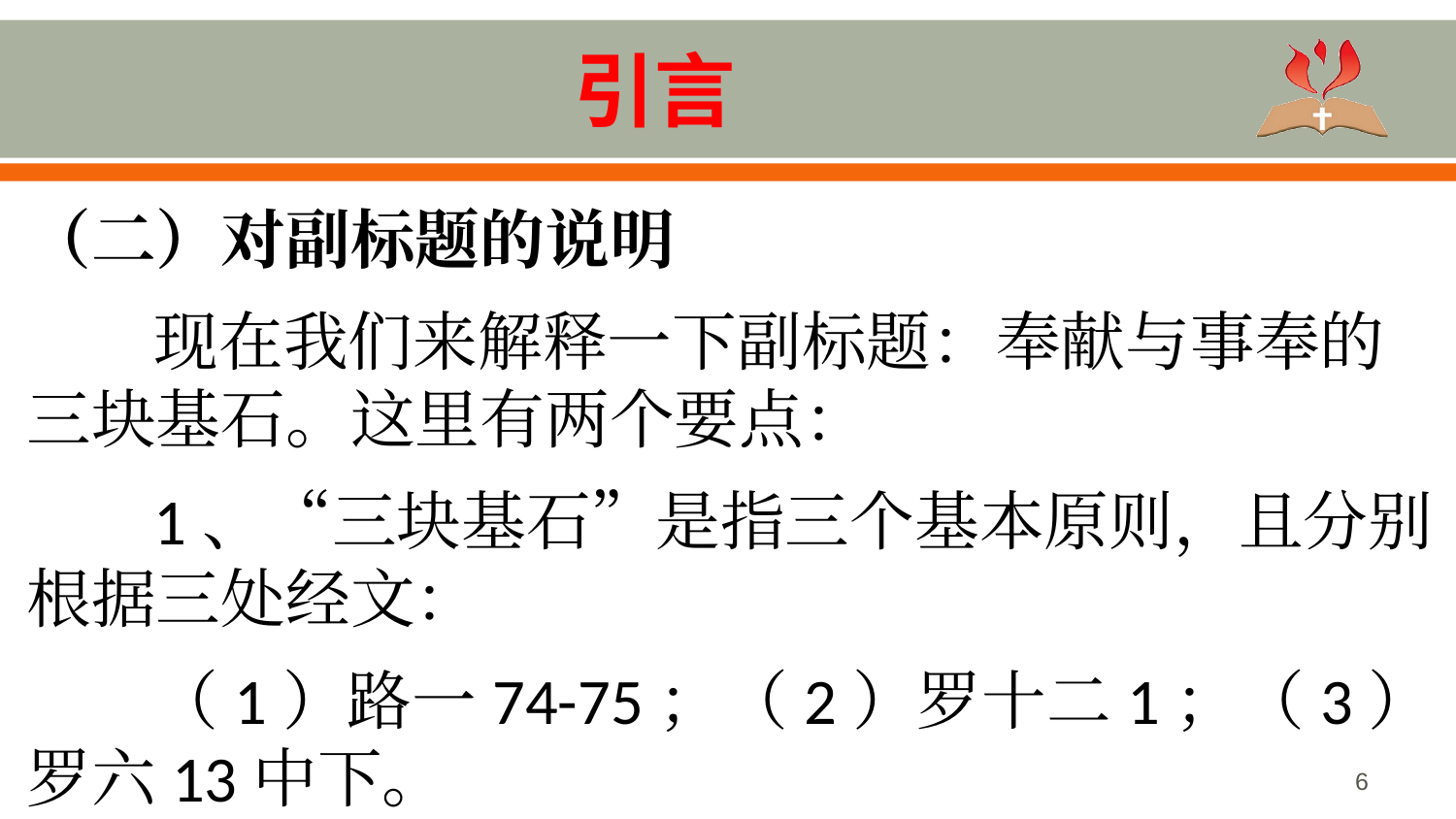

# 引言
（二）对副标题的说明
现在我们来解释一下副标题：奉献与事奉的三块基石。这里有两个要点：
1、“三块基石”是指三个基本原则，且分别根据三处经文：
（1）路一74-75；（2）罗十二1；（3）罗六13中下。

6